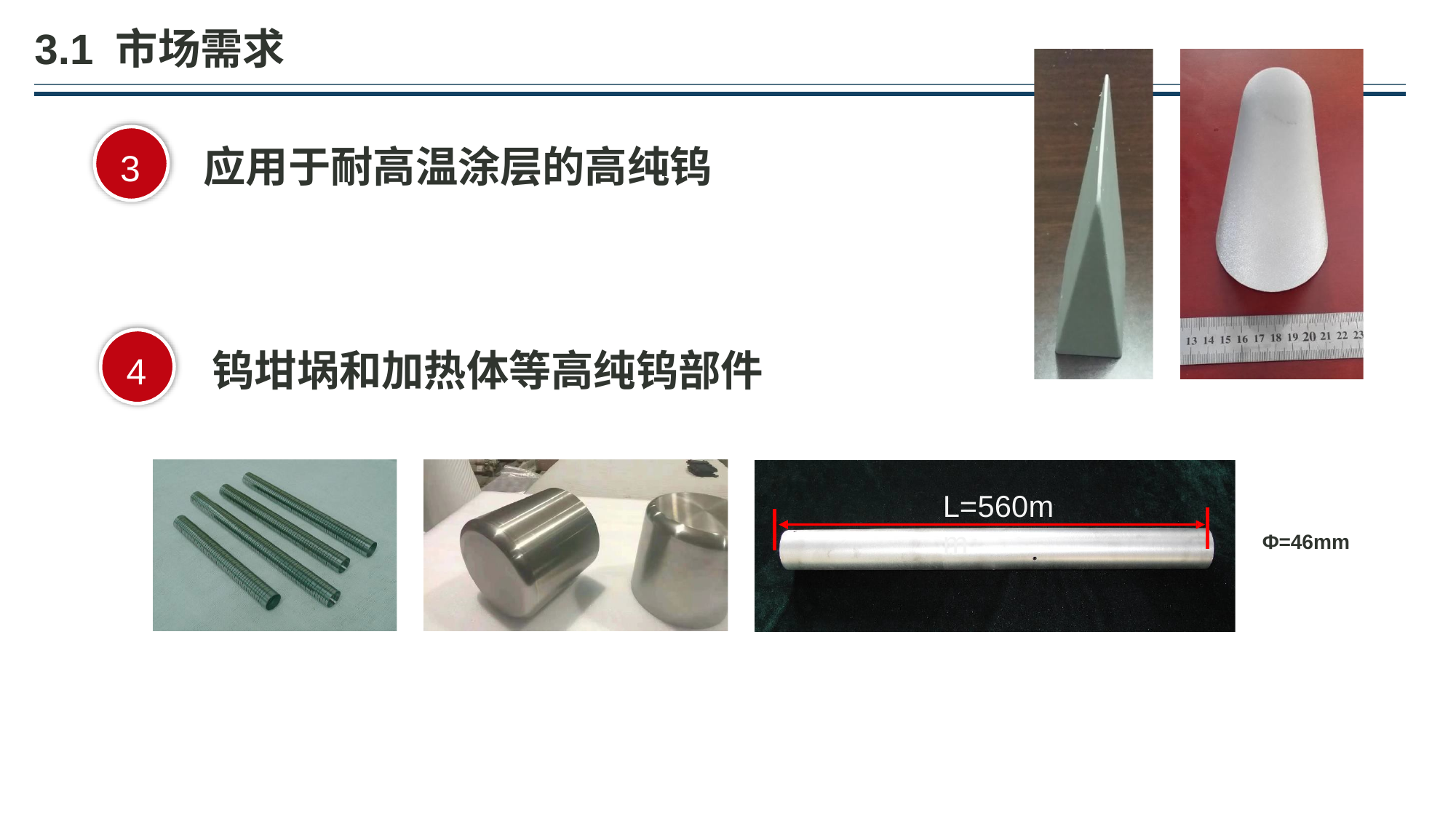

3.1 市场需求

应用于耐高温涂层的高纯钨
3

钨坩埚和加热体等高纯钨部件
4

L=560mm
20%
Φ=46mm